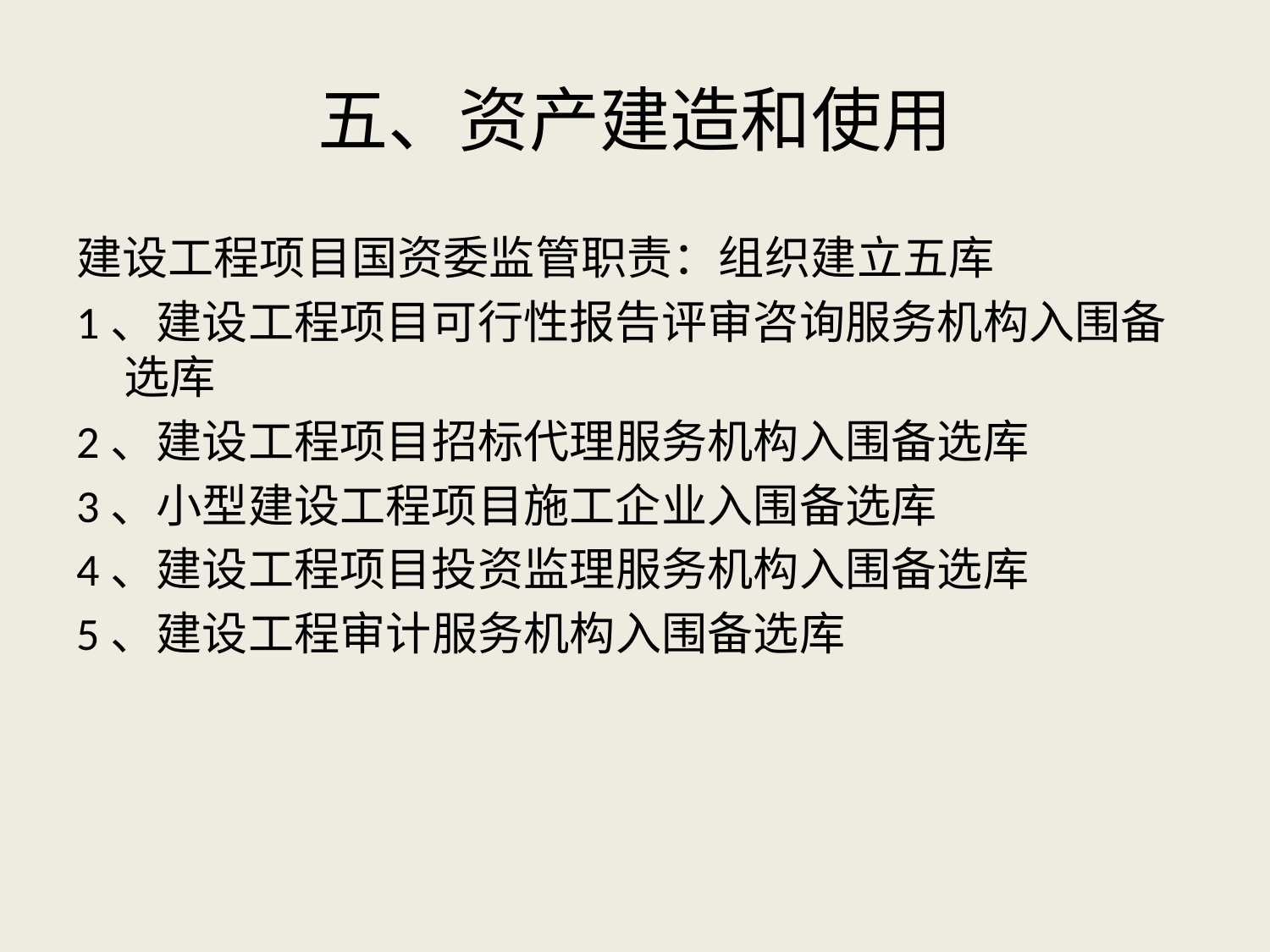

# 五、资产建造和使用
建设工程项目国资委监管职责：组织建立五库
1、建设工程项目可行性报告评审咨询服务机构入围备选库
2、建设工程项目招标代理服务机构入围备选库
3、小型建设工程项目施工企业入围备选库
4、建设工程项目投资监理服务机构入围备选库
5、建设工程审计服务机构入围备选库